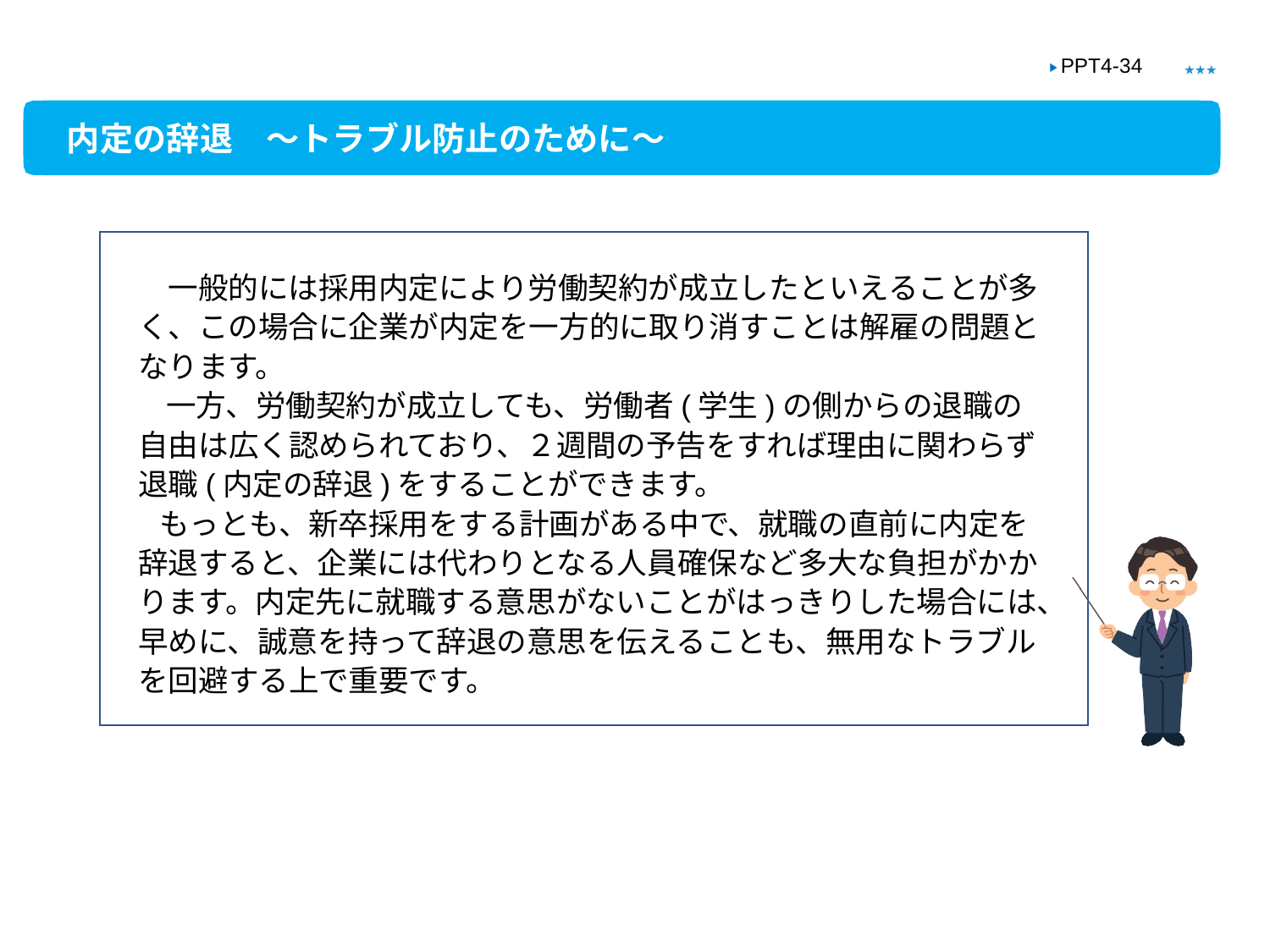

★★★
▶ PPT4-34

内定の辞退　～トラブル防止のために～

　一般的には採用内定により労働契約が成立したといえることが多く、この場合に企業が内定を一方的に取り消すことは解雇の問題となります。
   一方、労働契約が成立しても、労働者(学生)の側からの退職の自由は広く認められており、２週間の予告をすれば理由に関わらず退職(内定の辞退)をすることができます。
  もっとも、新卒採用をする計画がある中で、就職の直前に内定を辞退すると、企業には代わりとなる人員確保など多大な負担がかかります。内定先に就職する意思がないことがはっきりした場合には、早めに、誠意を持って辞退の意思を伝えることも、無用なトラブルを回避する上で重要です。